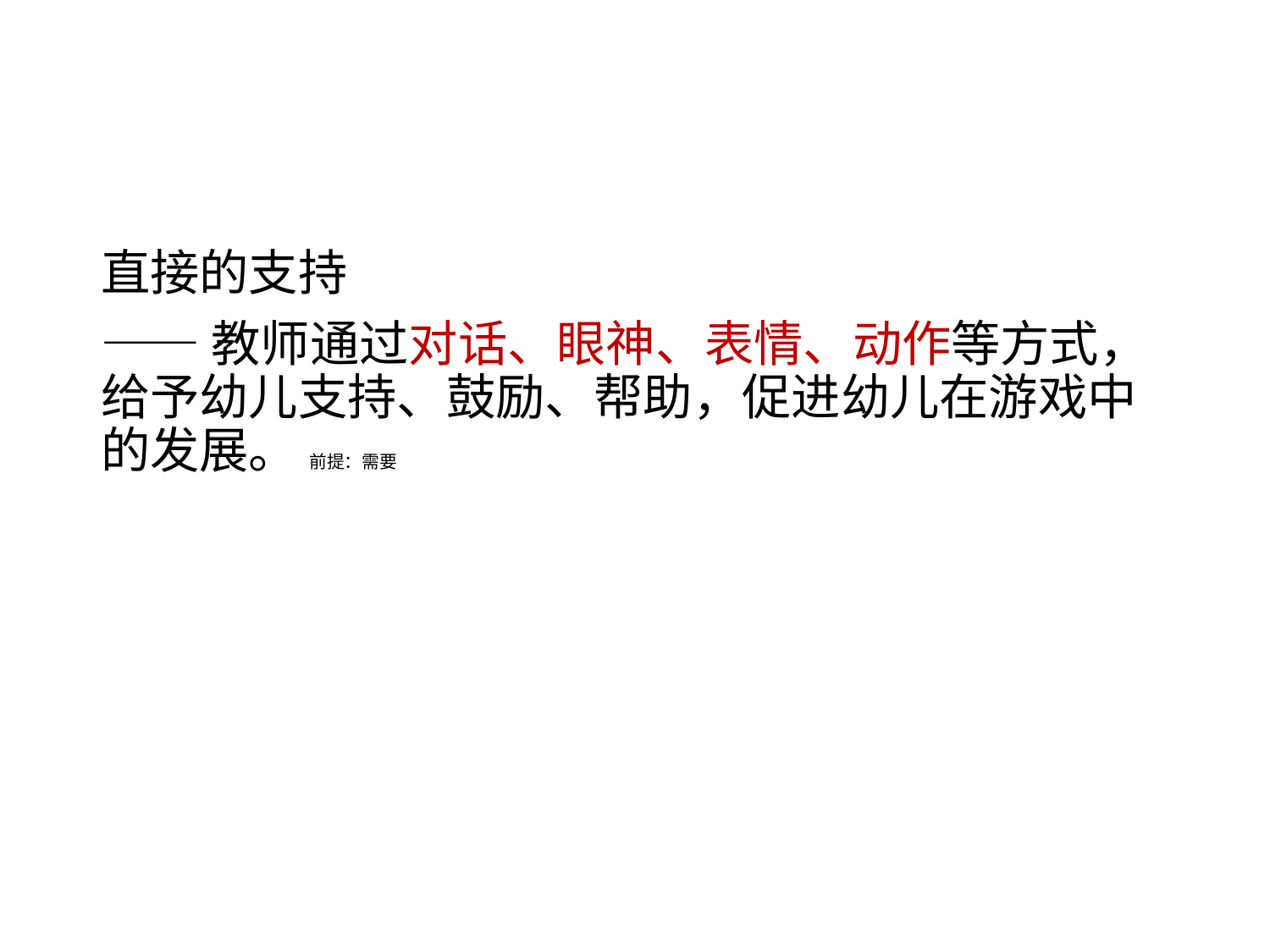

#
直接的支持
——教师通过对话、眼神、表情、动作等方式，给予幼儿支持、鼓励、帮助，促进幼儿在游戏中的发展。 前提：需要